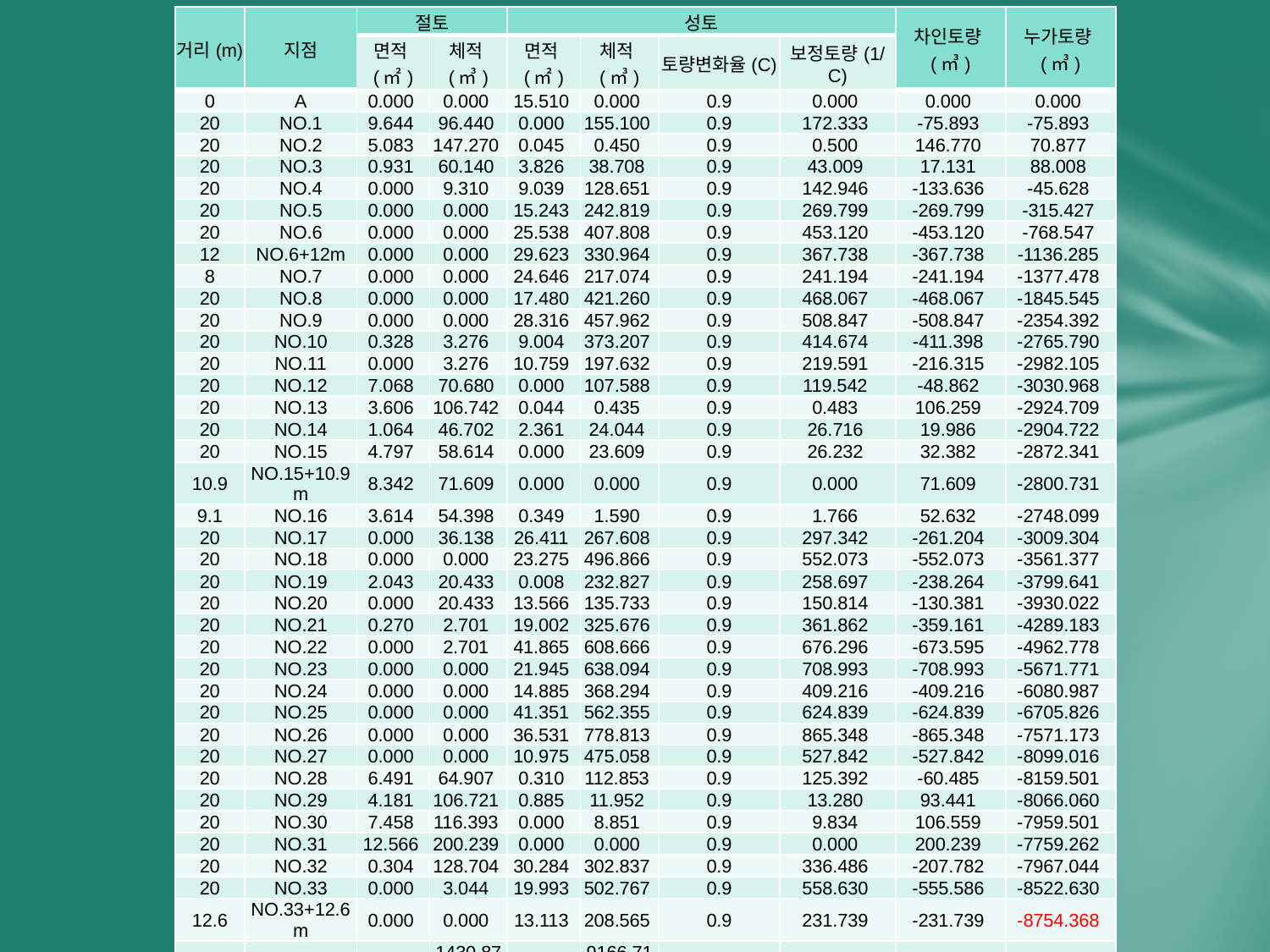

| 거리(m) | 지점 | 절토 |  | 성토 |  |  |  | 차인토량(㎥) | 누가토량(㎥) |
| --- | --- | --- | --- | --- | --- | --- | --- | --- | --- |
|  |  | 면적(㎡) | 체적(㎥) | 면적(㎡) | 체적(㎥) | 토량변화율(C) | 보정토량(1/C) |  |  |
| 0 | A | 0.000 | 0.000 | 15.510 | 0.000 | 0.9 | 0.000 | 0.000 | 0.000 |
| 20 | NO.1 | 9.644 | 96.440 | 0.000 | 155.100 | 0.9 | 172.333 | -75.893 | -75.893 |
| 20 | NO.2 | 5.083 | 147.270 | 0.045 | 0.450 | 0.9 | 0.500 | 146.770 | 70.877 |
| 20 | NO.3 | 0.931 | 60.140 | 3.826 | 38.708 | 0.9 | 43.009 | 17.131 | 88.008 |
| 20 | NO.4 | 0.000 | 9.310 | 9.039 | 128.651 | 0.9 | 142.946 | -133.636 | -45.628 |
| 20 | NO.5 | 0.000 | 0.000 | 15.243 | 242.819 | 0.9 | 269.799 | -269.799 | -315.427 |
| 20 | NO.6 | 0.000 | 0.000 | 25.538 | 407.808 | 0.9 | 453.120 | -453.120 | -768.547 |
| 12 | NO.6+12m | 0.000 | 0.000 | 29.623 | 330.964 | 0.9 | 367.738 | -367.738 | -1136.285 |
| 8 | NO.7 | 0.000 | 0.000 | 24.646 | 217.074 | 0.9 | 241.194 | -241.194 | -1377.478 |
| 20 | NO.8 | 0.000 | 0.000 | 17.480 | 421.260 | 0.9 | 468.067 | -468.067 | -1845.545 |
| 20 | NO.9 | 0.000 | 0.000 | 28.316 | 457.962 | 0.9 | 508.847 | -508.847 | -2354.392 |
| 20 | NO.10 | 0.328 | 3.276 | 9.004 | 373.207 | 0.9 | 414.674 | -411.398 | -2765.790 |
| 20 | NO.11 | 0.000 | 3.276 | 10.759 | 197.632 | 0.9 | 219.591 | -216.315 | -2982.105 |
| 20 | NO.12 | 7.068 | 70.680 | 0.000 | 107.588 | 0.9 | 119.542 | -48.862 | -3030.968 |
| 20 | NO.13 | 3.606 | 106.742 | 0.044 | 0.435 | 0.9 | 0.483 | 106.259 | -2924.709 |
| 20 | NO.14 | 1.064 | 46.702 | 2.361 | 24.044 | 0.9 | 26.716 | 19.986 | -2904.722 |
| 20 | NO.15 | 4.797 | 58.614 | 0.000 | 23.609 | 0.9 | 26.232 | 32.382 | -2872.341 |
| 10.9 | NO.15+10.9m | 8.342 | 71.609 | 0.000 | 0.000 | 0.9 | 0.000 | 71.609 | -2800.731 |
| 9.1 | NO.16 | 3.614 | 54.398 | 0.349 | 1.590 | 0.9 | 1.766 | 52.632 | -2748.099 |
| 20 | NO.17 | 0.000 | 36.138 | 26.411 | 267.608 | 0.9 | 297.342 | -261.204 | -3009.304 |
| 20 | NO.18 | 0.000 | 0.000 | 23.275 | 496.866 | 0.9 | 552.073 | -552.073 | -3561.377 |
| 20 | NO.19 | 2.043 | 20.433 | 0.008 | 232.827 | 0.9 | 258.697 | -238.264 | -3799.641 |
| 20 | NO.20 | 0.000 | 20.433 | 13.566 | 135.733 | 0.9 | 150.814 | -130.381 | -3930.022 |
| 20 | NO.21 | 0.270 | 2.701 | 19.002 | 325.676 | 0.9 | 361.862 | -359.161 | -4289.183 |
| 20 | NO.22 | 0.000 | 2.701 | 41.865 | 608.666 | 0.9 | 676.296 | -673.595 | -4962.778 |
| 20 | NO.23 | 0.000 | 0.000 | 21.945 | 638.094 | 0.9 | 708.993 | -708.993 | -5671.771 |
| 20 | NO.24 | 0.000 | 0.000 | 14.885 | 368.294 | 0.9 | 409.216 | -409.216 | -6080.987 |
| 20 | NO.25 | 0.000 | 0.000 | 41.351 | 562.355 | 0.9 | 624.839 | -624.839 | -6705.826 |
| 20 | NO.26 | 0.000 | 0.000 | 36.531 | 778.813 | 0.9 | 865.348 | -865.348 | -7571.173 |
| 20 | NO.27 | 0.000 | 0.000 | 10.975 | 475.058 | 0.9 | 527.842 | -527.842 | -8099.016 |
| 20 | NO.28 | 6.491 | 64.907 | 0.310 | 112.853 | 0.9 | 125.392 | -60.485 | -8159.501 |
| 20 | NO.29 | 4.181 | 106.721 | 0.885 | 11.952 | 0.9 | 13.280 | 93.441 | -8066.060 |
| 20 | NO.30 | 7.458 | 116.393 | 0.000 | 8.851 | 0.9 | 9.834 | 106.559 | -7959.501 |
| 20 | NO.31 | 12.566 | 200.239 | 0.000 | 0.000 | 0.9 | 0.000 | 200.239 | -7759.262 |
| 20 | NO.32 | 0.304 | 128.704 | 30.284 | 302.837 | 0.9 | 336.486 | -207.782 | -7967.044 |
| 20 | NO.33 | 0.000 | 3.044 | 19.993 | 502.767 | 0.9 | 558.630 | -555.586 | -8522.630 |
| 12.6 | NO.33+12.6m | 0.000 | 0.000 | 13.113 | 208.565 | 0.9 | 231.739 | -231.739 | -8754.368 |
| 672.6 |  |  | 1430.872 |  | 9166.716 |  | 10185.240 | -8754.368 |  |